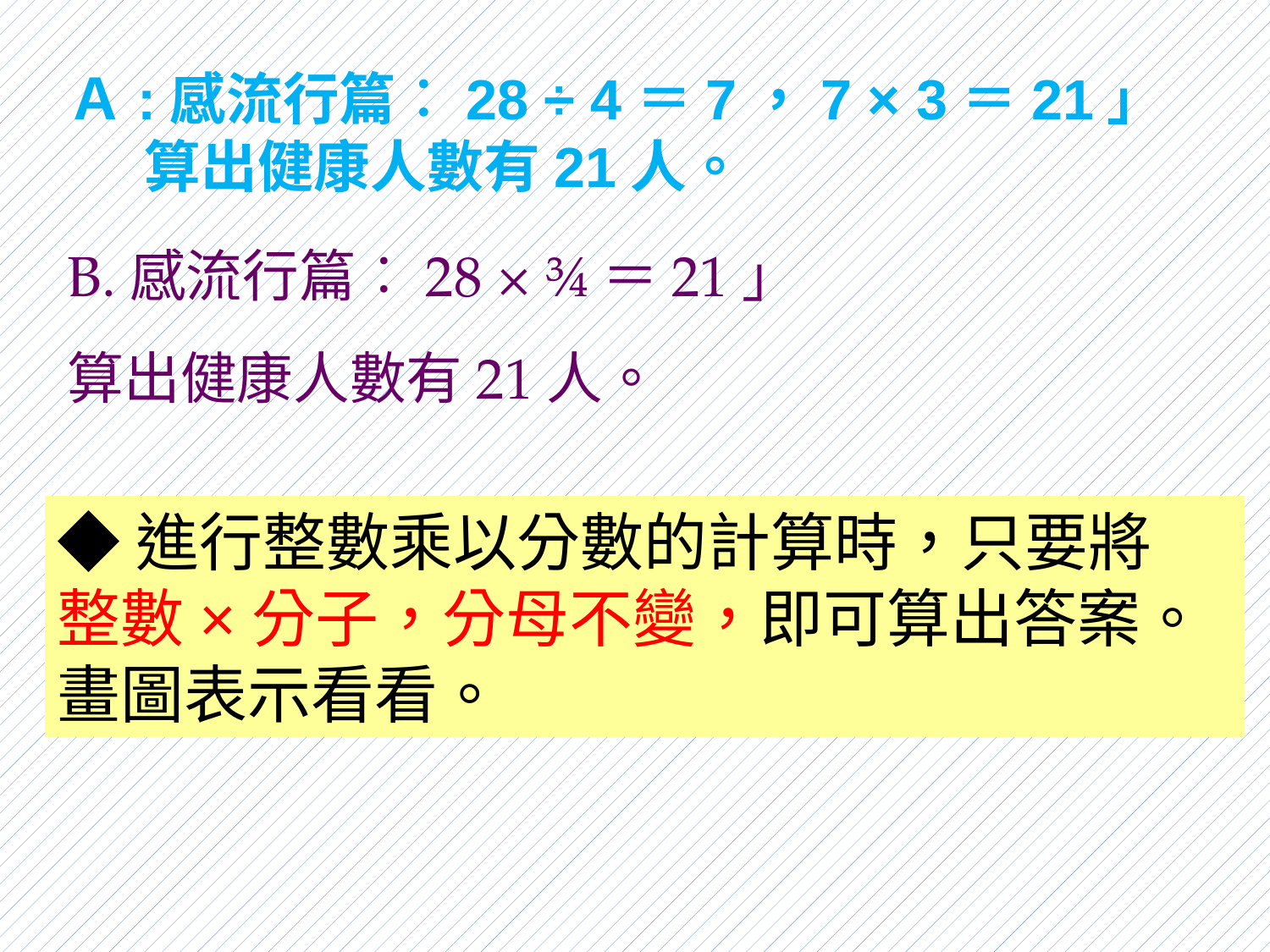

# Ａ:感流行篇︰28 ÷ 4＝7，7 × 3＝21」            算出健康人數有21人。
B.感流行篇︰28 × ¾＝21」                                算出健康人數有21人。
◆進行整數乘以分數的計算時，只要將
整數×分子，分母不變，即可算出答案。畫圖表示看看。